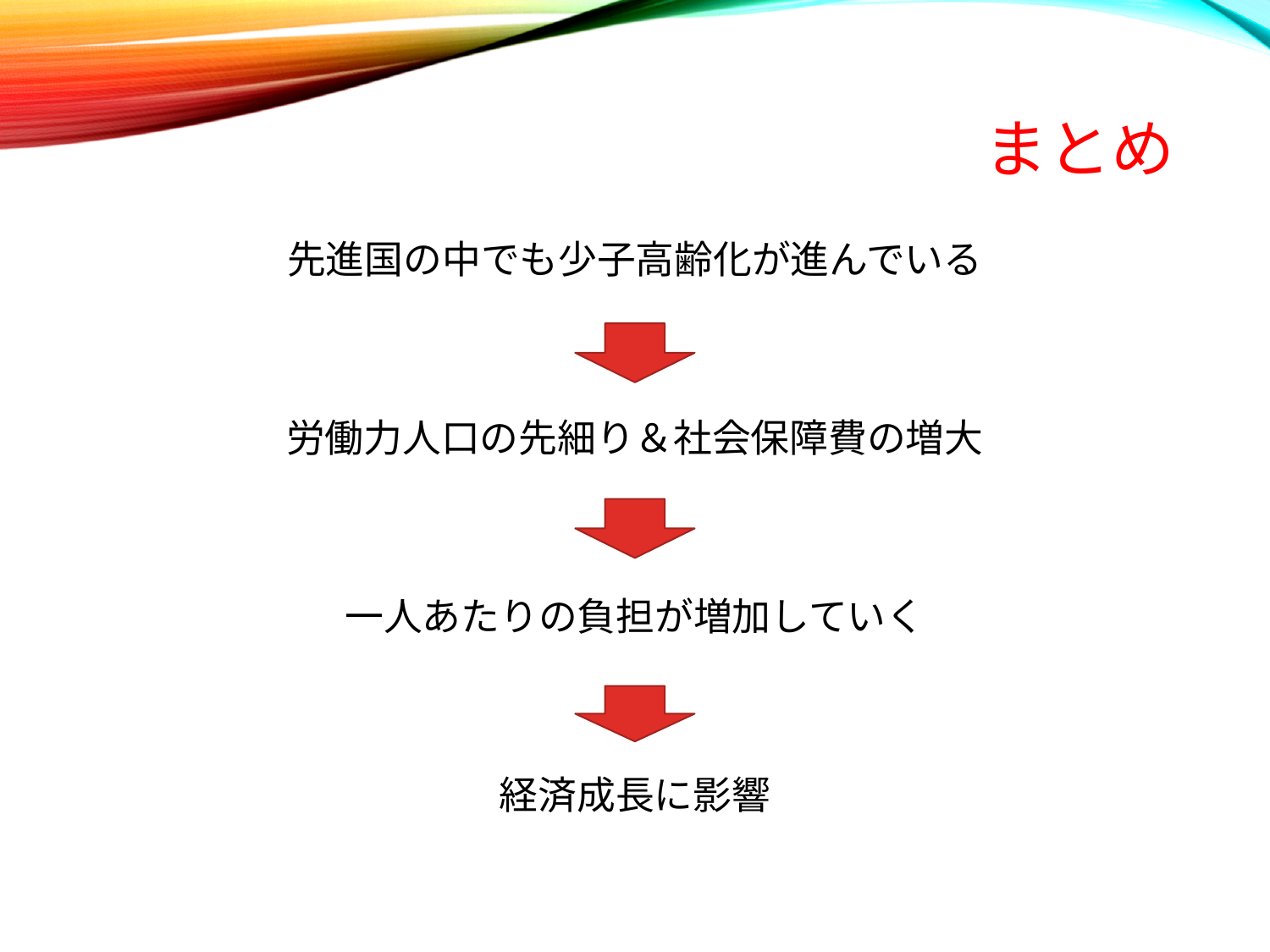

# まとめ
先進国の中でも少子高齢化が進んでいる

労働力人口の先細り＆社会保障費の増大

一人あたりの負担が増加していく

経済成長に影響